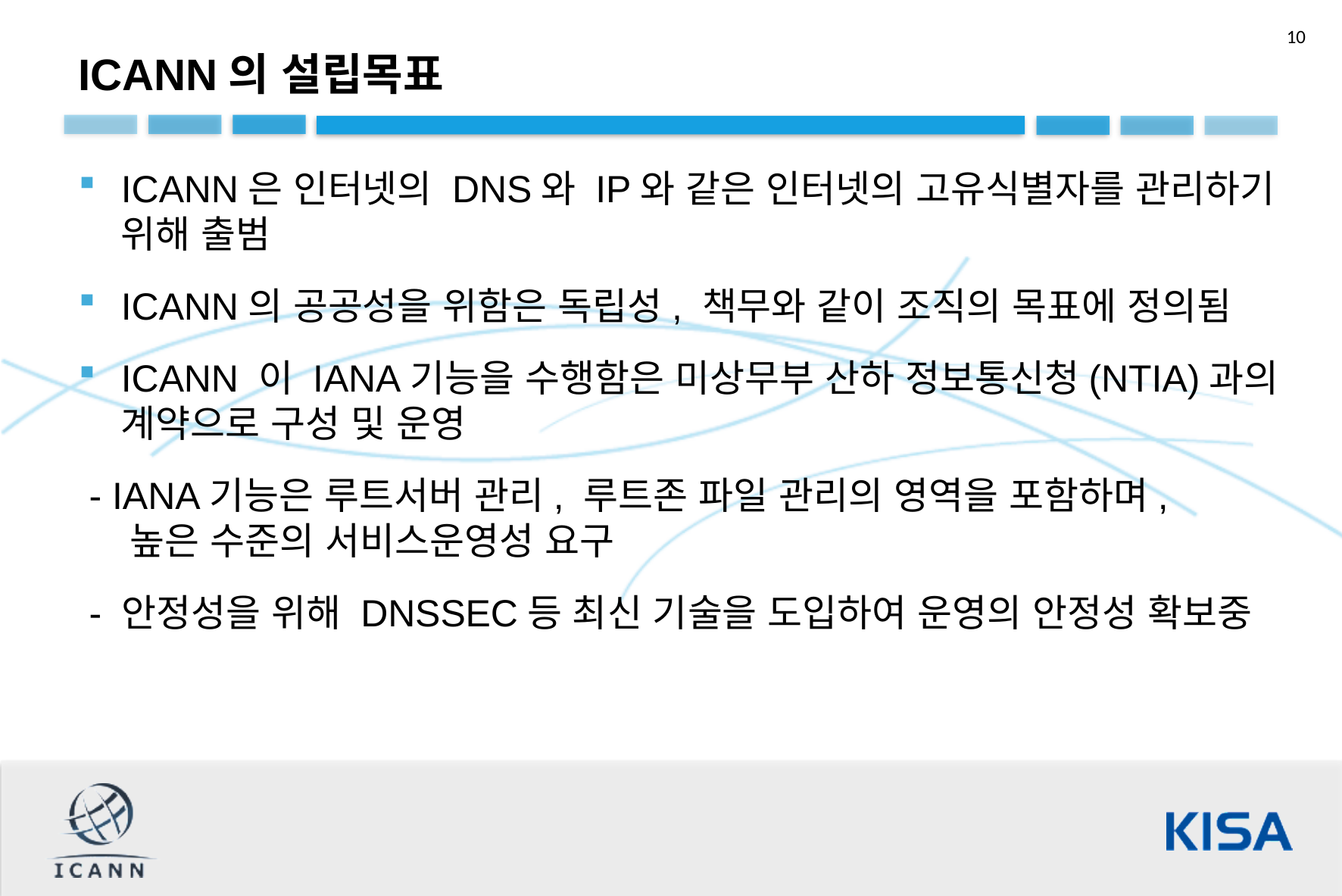

ICANN의 설립목표
ICANN은 인터넷의 DNS와 IP와 같은 인터넷의 고유식별자를 관리하기 위해 출범
ICANN의 공공성을 위함은 독립성, 책무와 같이 조직의 목표에 정의됨
ICANN 이 IANA기능을 수행함은 미상무부 산하 정보통신청(NTIA)과의 계약으로 구성 및 운영
 - IANA기능은 루트서버 관리, 루트존 파일 관리의 영역을 포함하며,
    높은 수준의 서비스운영성 요구
 - 안정성을 위해 DNSSEC등 최신 기술을 도입하여 운영의 안정성 확보중